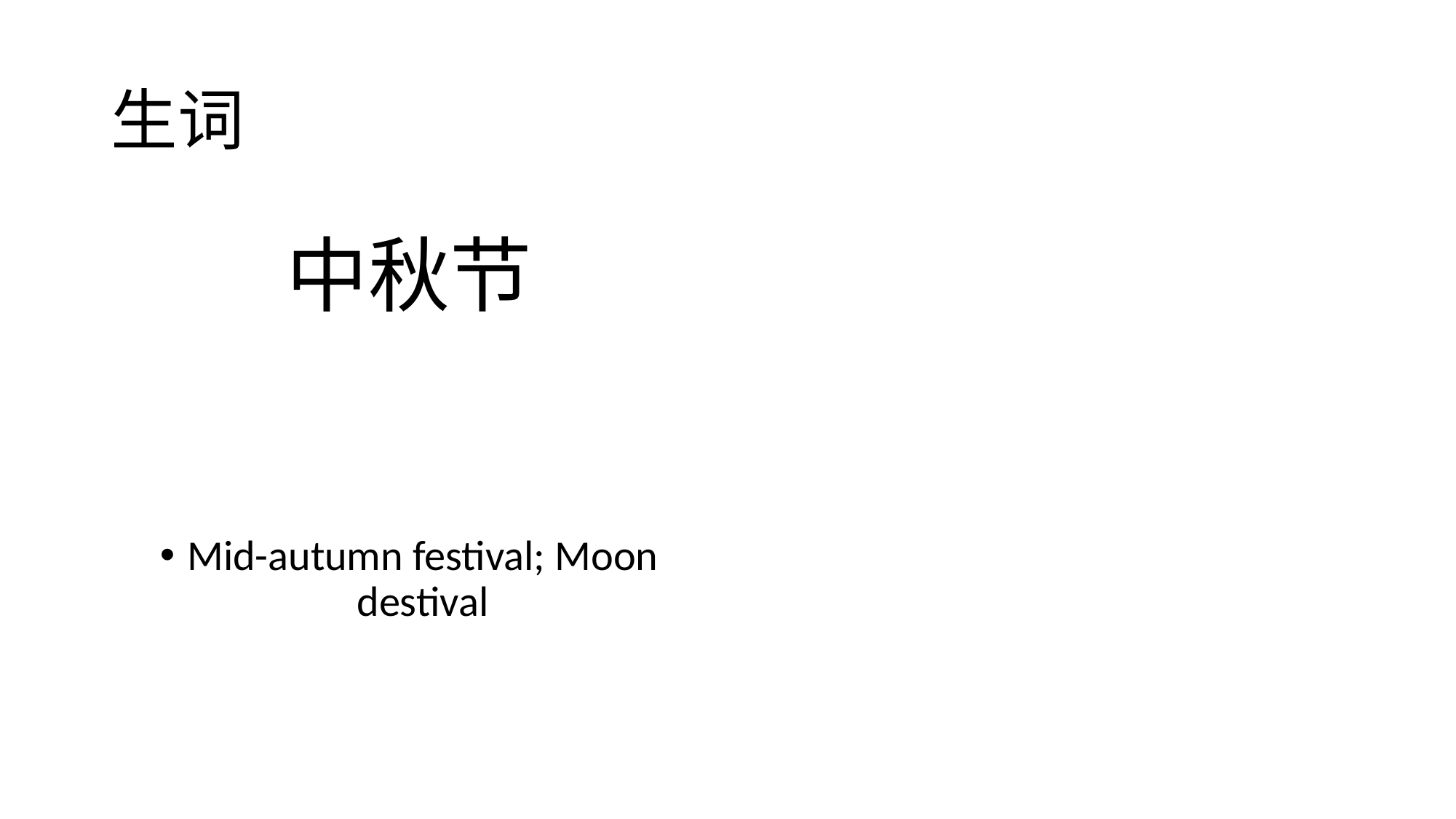

# 生词

Mid-autumn festival; Moon destival
中秋节